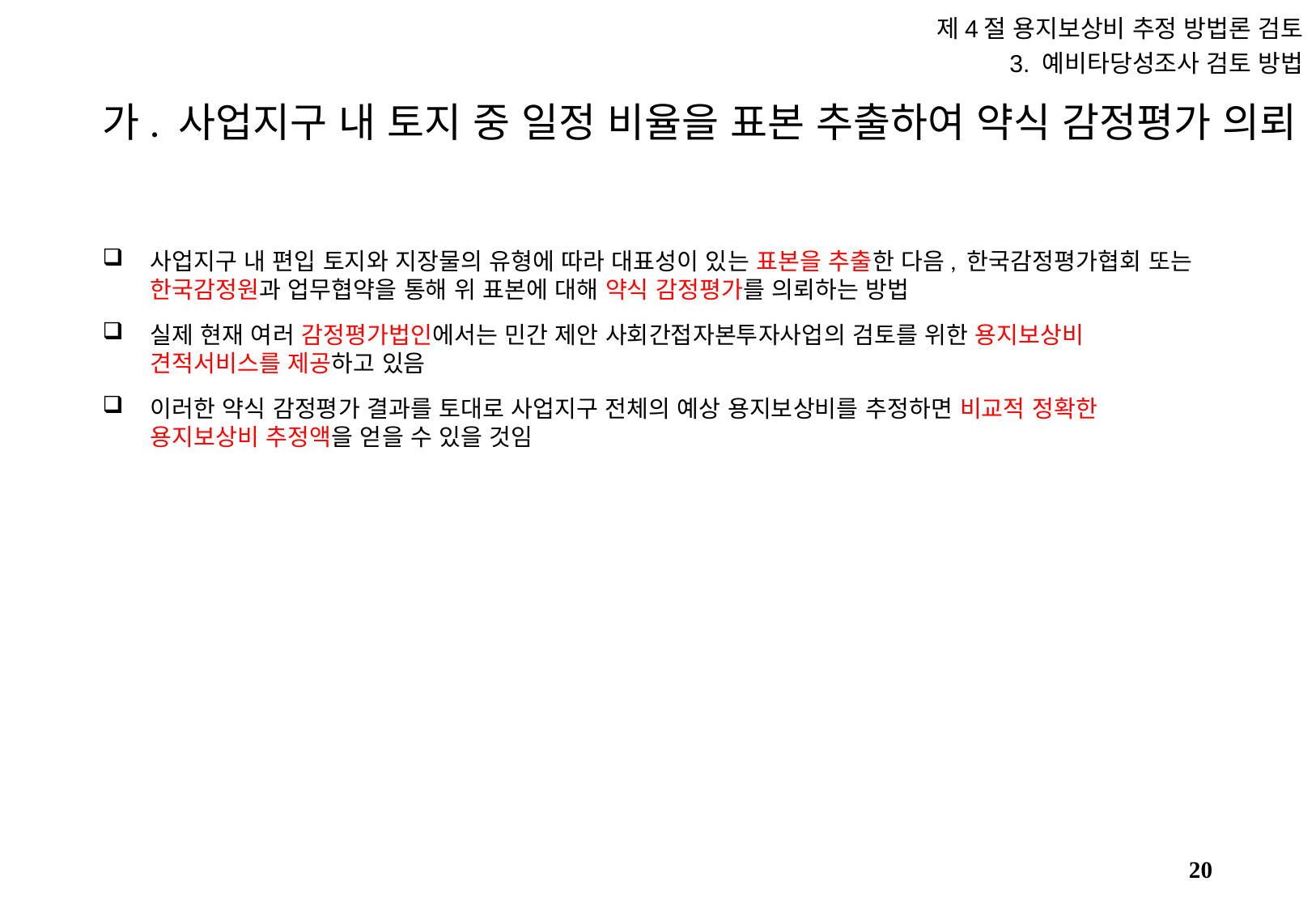

제4절 용지보상비 추정 방법론 검토
3. 예비타당성조사 검토 방법
# 가. 사업지구 내 토지 중 일정 비율을 표본 추출하여 약식 감정평가 의뢰
사업지구 내 편입 토지와 지장물의 유형에 따라 대표성이 있는 표본을 추출한 다음, 한국감정평가협회 또는 한국감정원과 업무협약을 통해 위 표본에 대해 약식 감정평가를 의뢰하는 방법
실제 현재 여러 감정평가법인에서는 민간 제안 사회간접자본투자사업의 검토를 위한 용지보상비 견적서비스를 제공하고 있음
이러한 약식 감정평가 결과를 토대로 사업지구 전체의 예상 용지보상비를 추정하면 비교적 정확한 용지보상비 추정액을 얻을 수 있을 것임
20